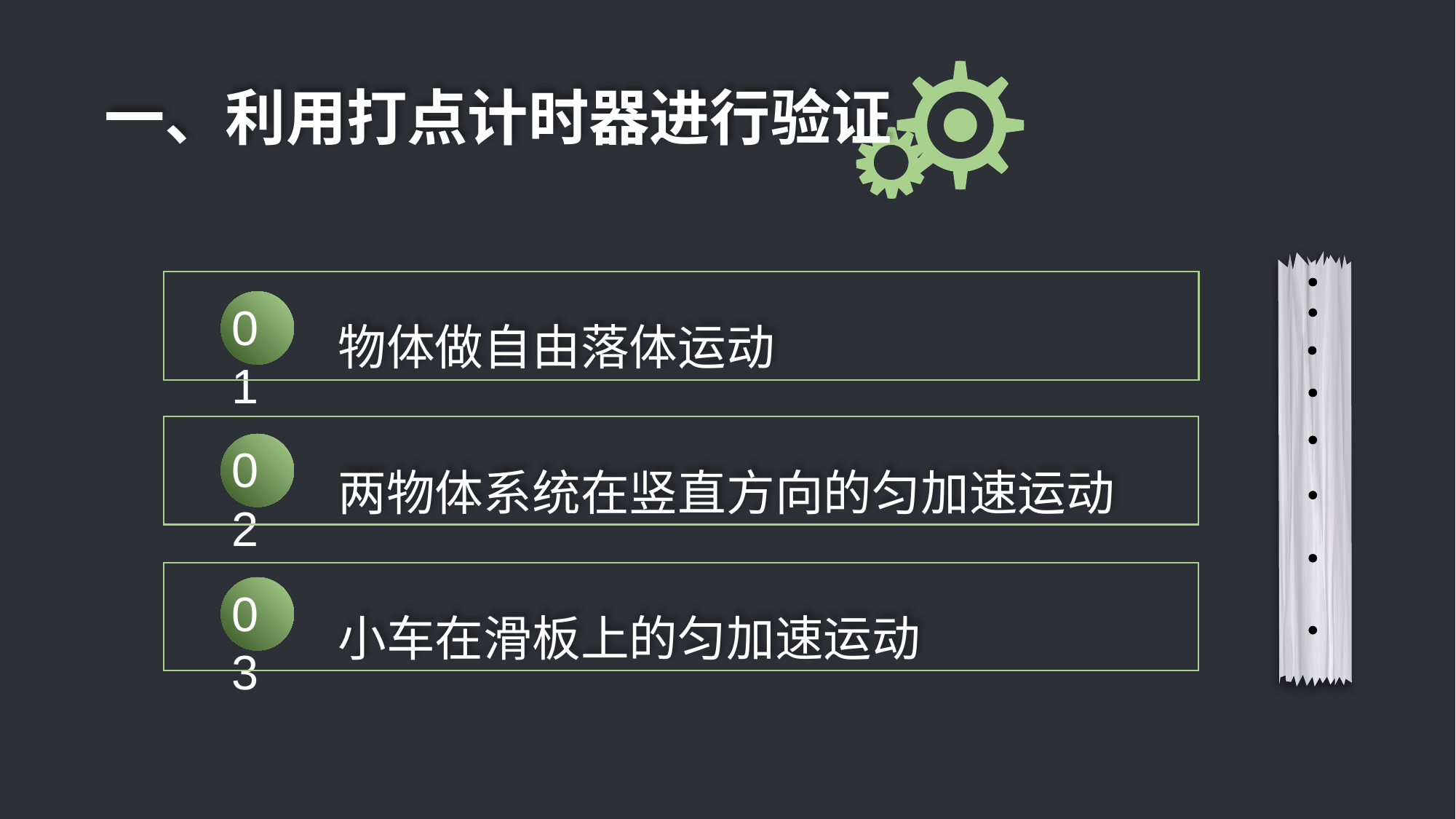

一、利用打点计时器进行验证

物体做自由落体运动
两物体系统在竖直方向的匀加速运动
小车在滑板上的匀加速运动

01

02

03